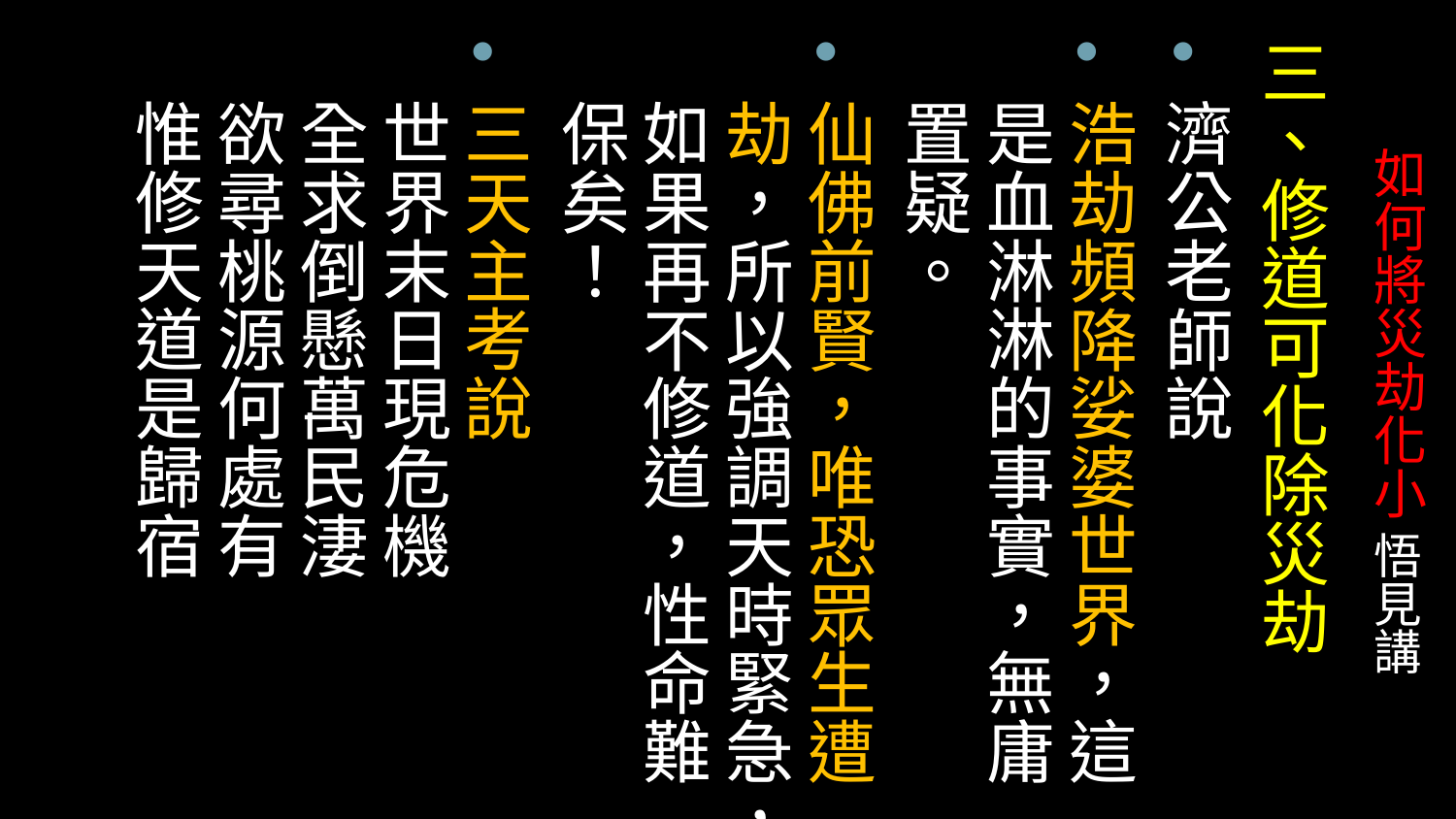

三、修道可化除災劫
濟公老師說
浩劫頻降娑婆世界，這是血淋淋的事實，無庸置疑。
仙佛前賢，唯恐眾生遭劫，所以強調天時緊急，如果再不修道，性命難保矣！
三天主考說
世界末日現危機　 
全求倒懸萬民淒
欲尋桃源何處有 　
惟修天道是歸宿

# 如何將災劫化小 悟見講